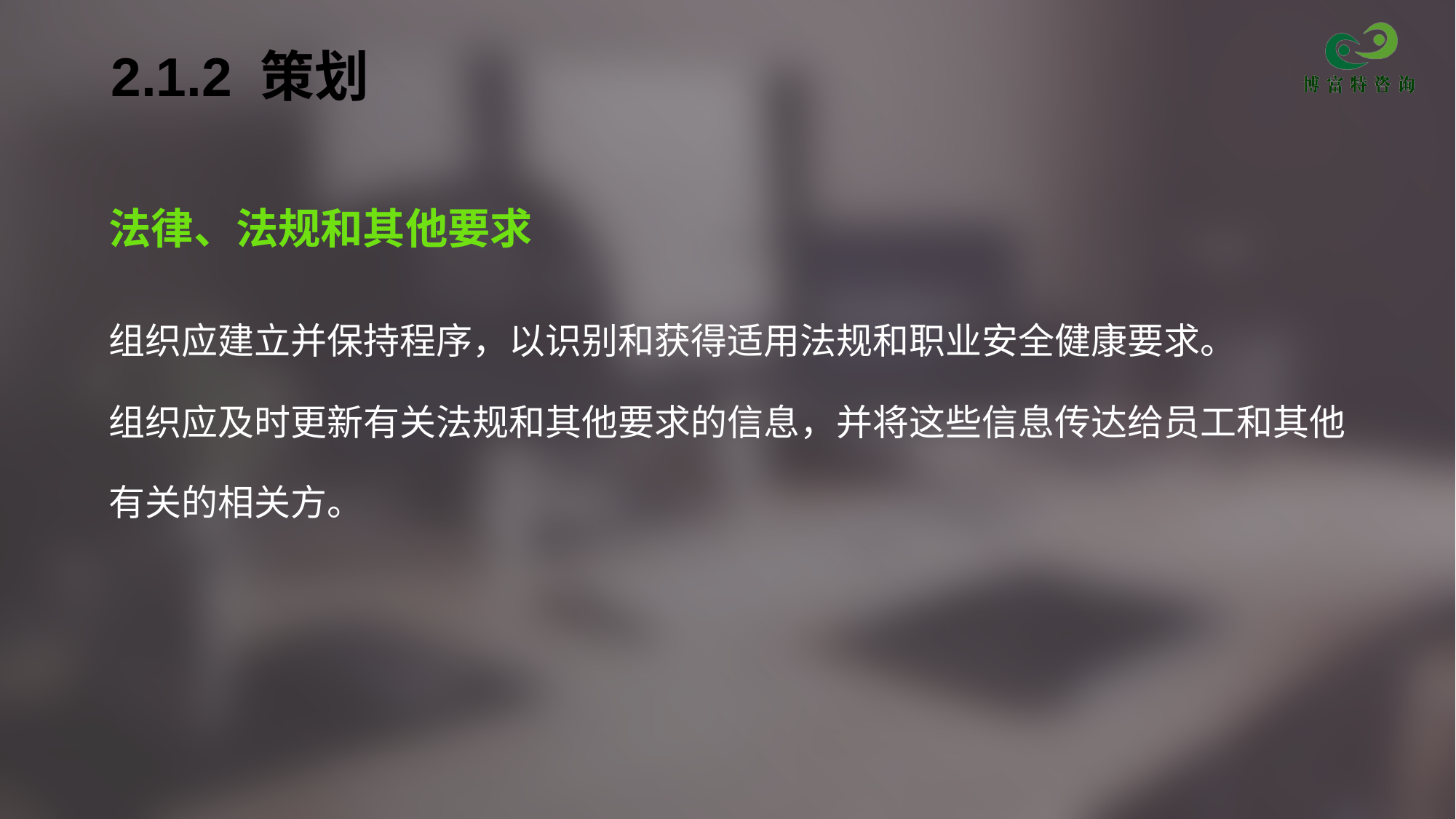

# 2.1.2 策划
法律、法规和其他要求

组织应建立并保持程序，以识别和获得适用法规和职业安全健康要求。
组织应及时更新有关法规和其他要求的信息，并将这些信息传达给员工和其他
有关的相关方。